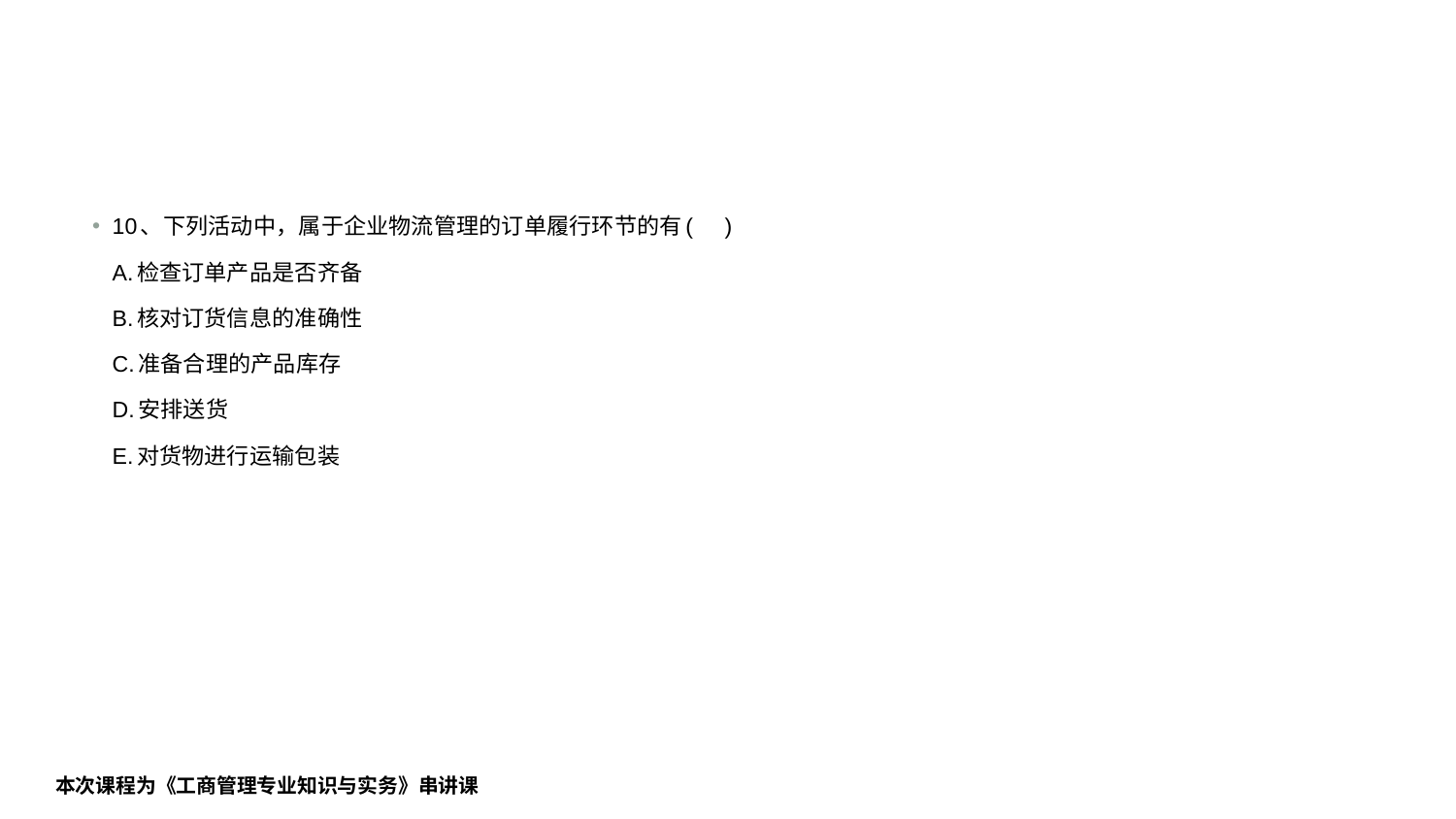

#

10、下列活动中，属于企业物流管理的订单履行环节的有(     )
A.检查订单产品是否齐备
B.核对订货信息的准确性
C.准备合理的产品库存
D.安排送货
E.对货物进行运输包装